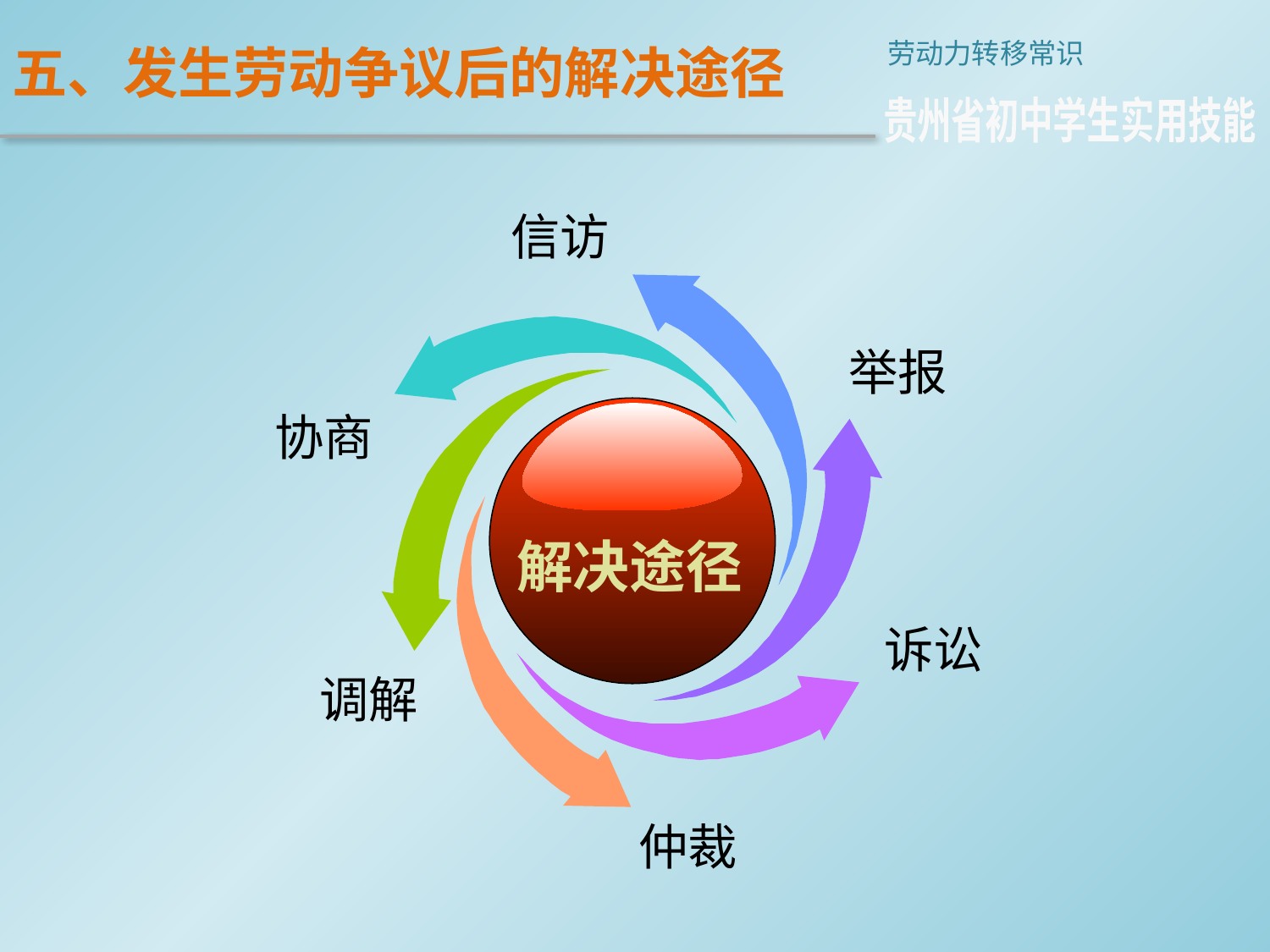

五、发生劳动争议后的解决途径
劳动力转移常识
贵州省初中学生实用技能
信访

举报

解决途径
协商

诉讼

调解
仲裁